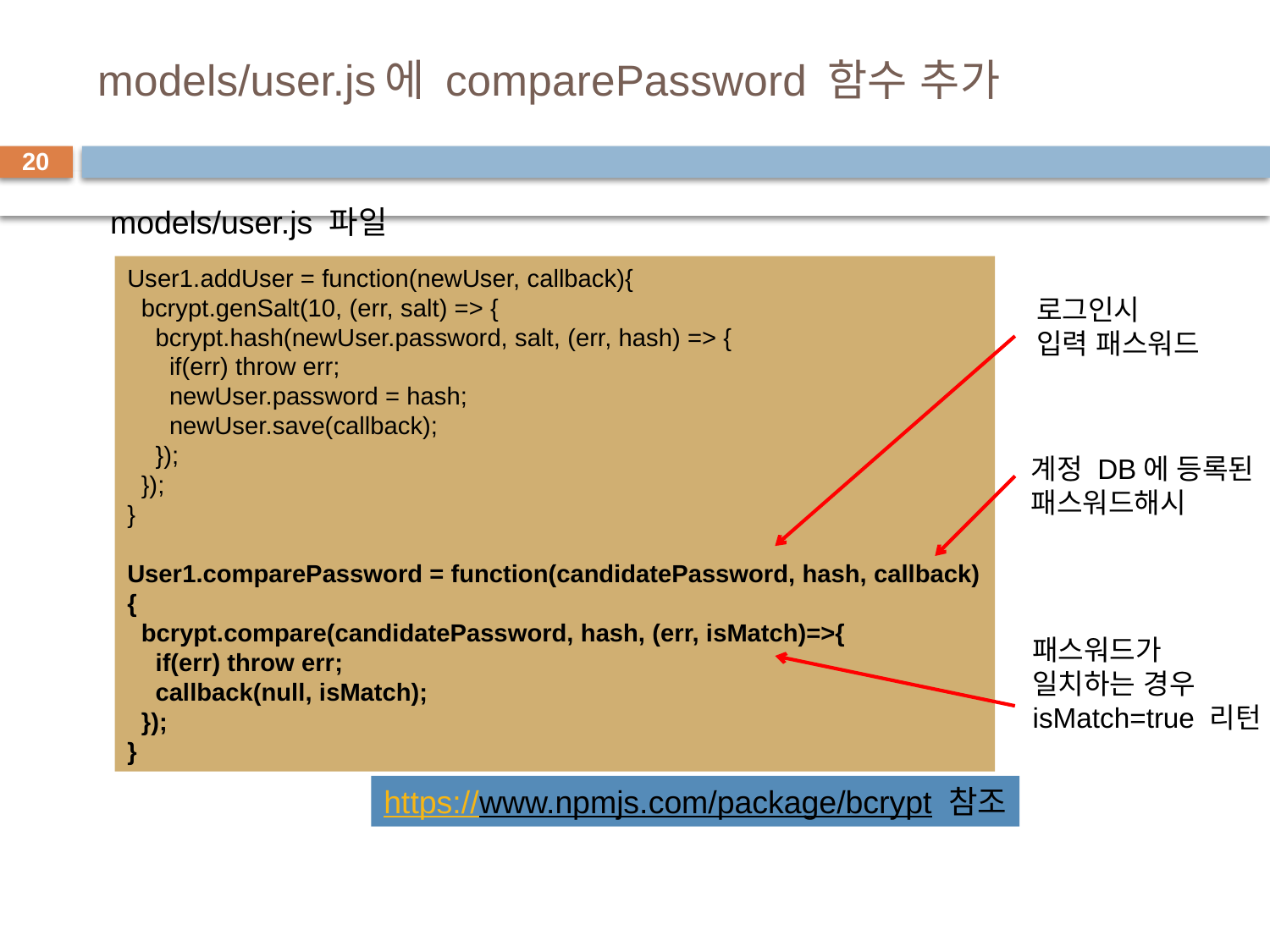

# models/user.js에 comparePassword 함수 추가
20
models/user.js 파일
User1.addUser = function(newUser, callback){
  bcrypt.genSalt(10, (err, salt) => {
    bcrypt.hash(newUser.password, salt, (err, hash) => {
      if(err) throw err;
      newUser.password = hash;
      newUser.save(callback);
    });
  });
}

User1.comparePassword = function(candidatePassword, hash, callback){
  bcrypt.compare(candidatePassword, hash, (err, isMatch)=>{
    if(err) throw err;
    callback(null, isMatch);
  });
}
로그인시
입력 패스워드
계정 DB에 등록된
패스워드해시
패스워드가
일치하는 경우
isMatch=true 리턴
https://www.npmjs.com/package/bcrypt 참조